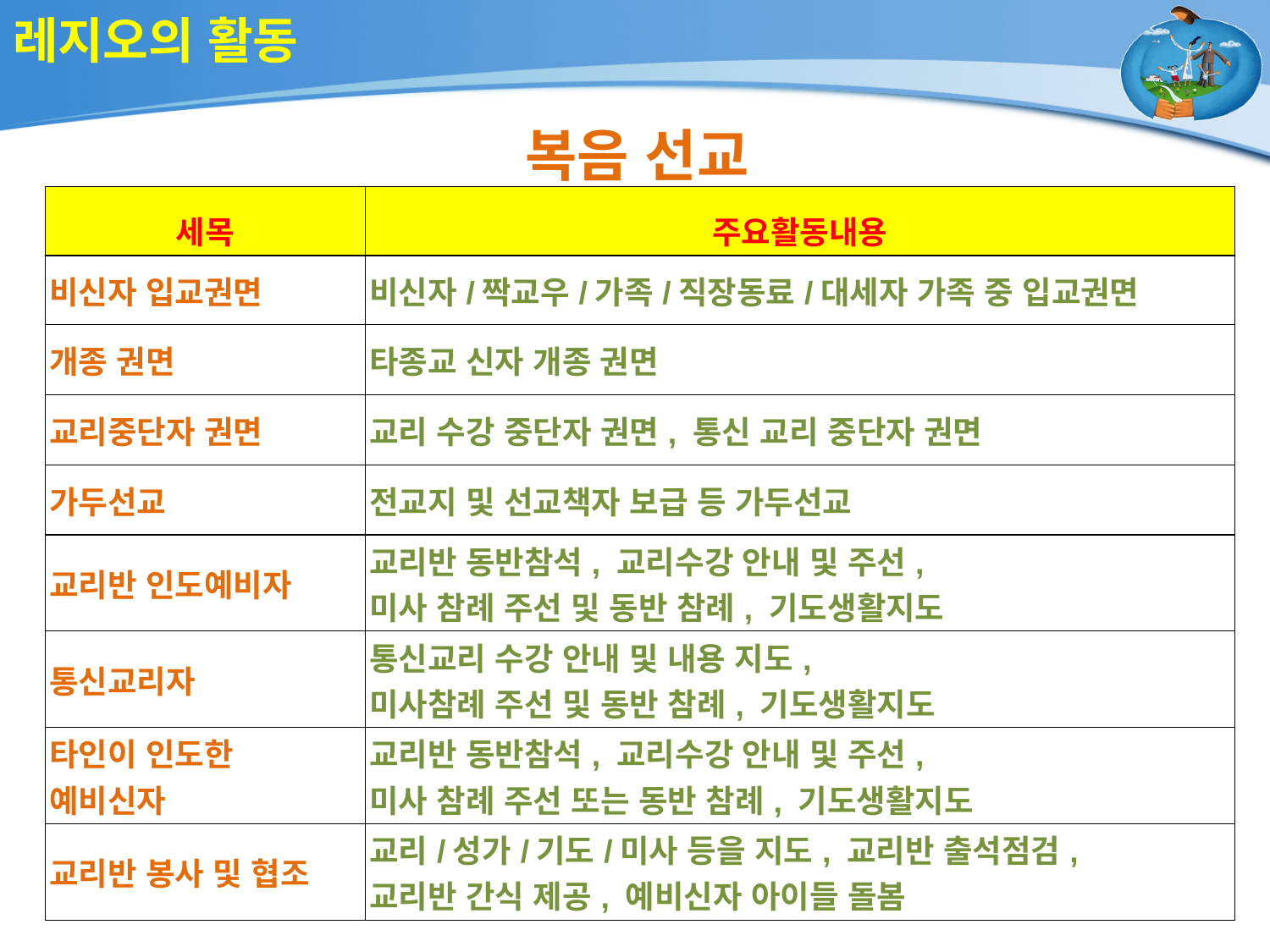

# 레지오의 활동
복음 선교
| 세목 | 주요활동내용 |
| --- | --- |
| 비신자 입교권면 | 비신자/짝교우/가족/직장동료/대세자 가족 중 입교권면 |
| 개종 권면 | 타종교 신자 개종 권면 |
| 교리중단자 권면 | 교리 수강 중단자 권면, 통신 교리 중단자 권면 |
| 가두선교 | 전교지 및 선교책자 보급 등 가두선교 |
| 교리반 인도예비자 | 교리반 동반참석, 교리수강 안내 및 주선, 미사 참례 주선 및 동반 참례, 기도생활지도 |
| 통신교리자 | 통신교리 수강 안내 및 내용 지도, 미사참례 주선 및 동반 참례, 기도생활지도 |
| 타인이 인도한 예비신자 | 교리반 동반참석, 교리수강 안내 및 주선, 미사 참례 주선 또는 동반 참례, 기도생활지도 |
| 교리반 봉사 및 협조 | 교리/성가/기도/미사 등을 지도, 교리반 출석점검, 교리반 간식 제공, 예비신자 아이들 돌봄 |